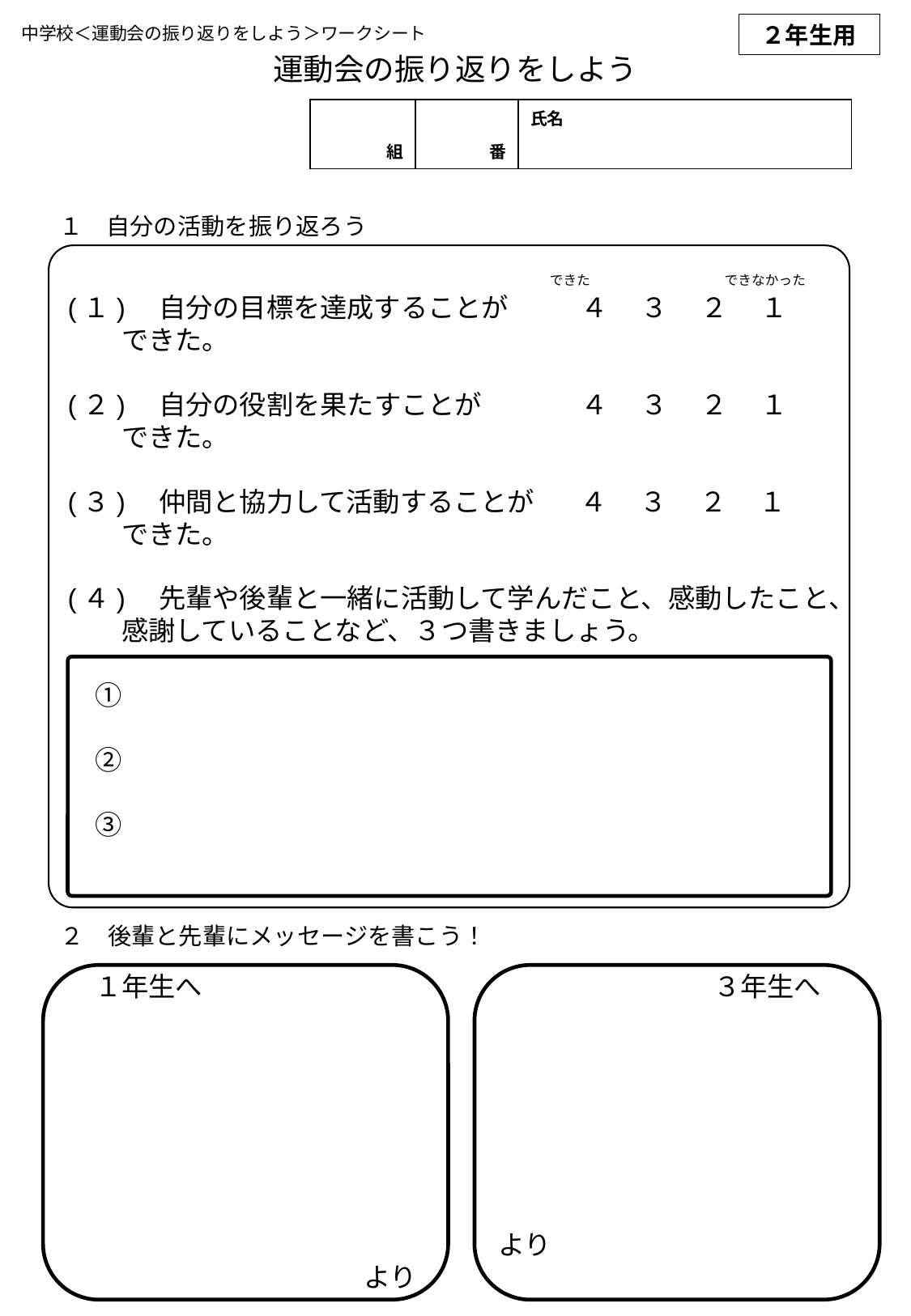

中学校＜運動会の振り返りをしよう＞ワークシート
２年生用
運動会の振り返りをしよう
| 組 | 番 | 氏名 |
| --- | --- | --- |
　１　自分の活動を振り返ろう
　　　　　　　　　　　　　　 　　　   できた　　  　　　　  　　　できなかった
(１)　自分の目標を達成することが 　　  ４ 　３ 　２ 　１
　　できた。

(２)　自分の役割を果たすことが 　　　  ４　 ３　 ２ 　１
　　できた。

(３)　仲間と協力して活動することが　   ４ 　３ 　２ 　１
　　できた。

(４)　先輩や後輩と一緒に活動して学んだこと、感動したこと、
　　感謝していることなど、３つ書きましょう。

　①

　②

　③

　１年生へ　　　　　　　　　　　　　　　　　　　３年生へ

　　　　　　　　　　　　　　　　より　　　　　　　　　　　　　　　　　　　　　より

２　後輩と先輩にメッセージを書こう！